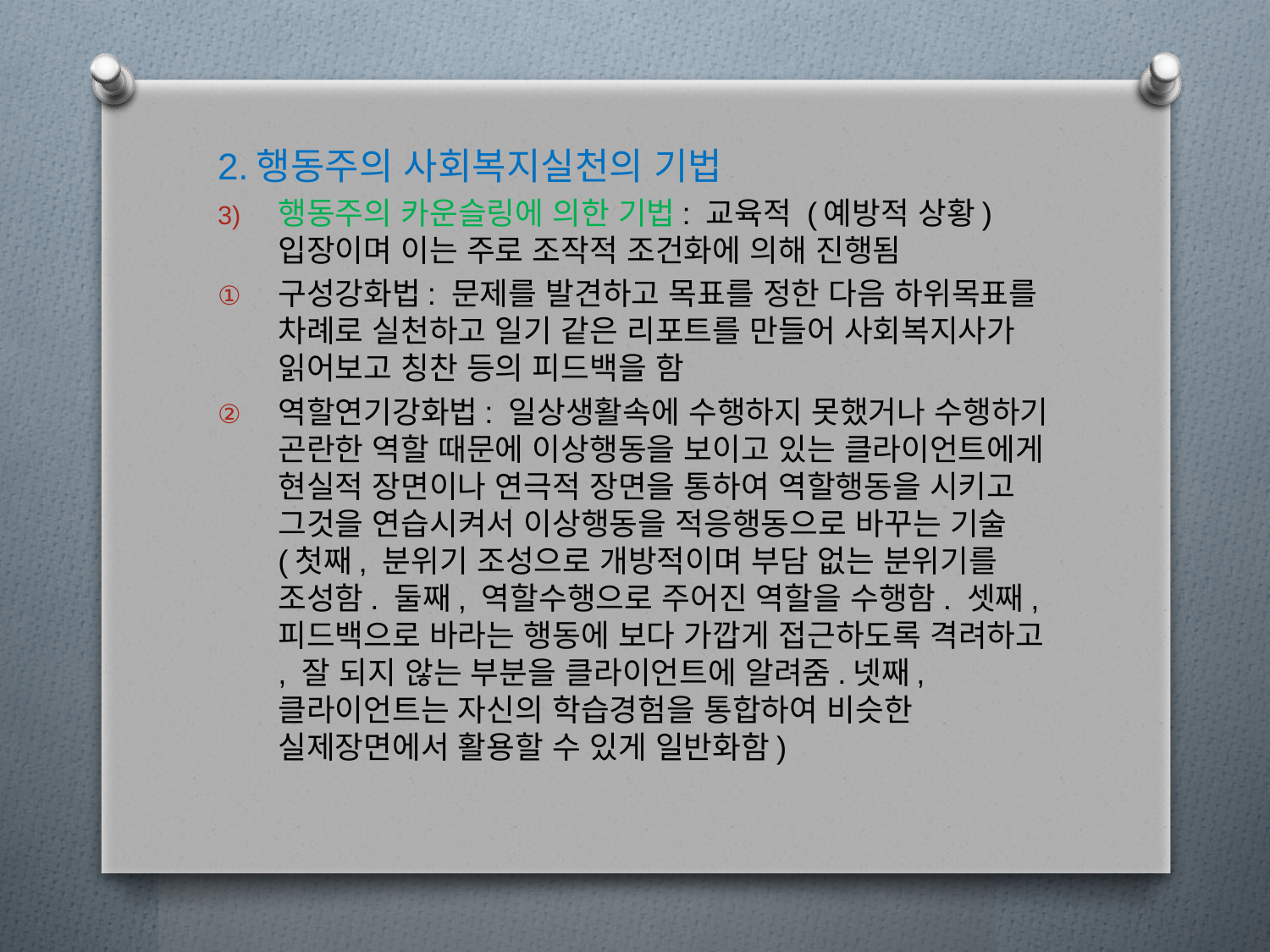

2.행동주의 사회복지실천의 기법
행동주의 카운슬링에 의한 기법: 교육적 (예방적 상황)입장이며 이는 주로 조작적 조건화에 의해 진행됨
구성강화법: 문제를 발견하고 목표를 정한 다음 하위목표를 차례로 실천하고 일기 같은 리포트를 만들어 사회복지사가 읽어보고 칭찬 등의 피드백을 함
역할연기강화법: 일상생활속에 수행하지 못했거나 수행하기 곤란한 역할 때문에 이상행동을 보이고 있는 클라이언트에게 현실적 장면이나 연극적 장면을 통하여 역할행동을 시키고 그것을 연습시켜서 이상행동을 적응행동으로 바꾸는 기술(첫째, 분위기 조성으로 개방적이며 부담 없는 분위기를 조성함. 둘째, 역할수행으로 주어진 역할을 수행함. 셋째, 피드백으로 바라는 행동에 보다 가깝게 접근하도록 격려하고 , 잘 되지 않는 부분을 클라이언트에 알려줌.넷째, 클라이언트는 자신의 학습경험을 통합하여 비슷한 실제장면에서 활용할 수 있게 일반화함)